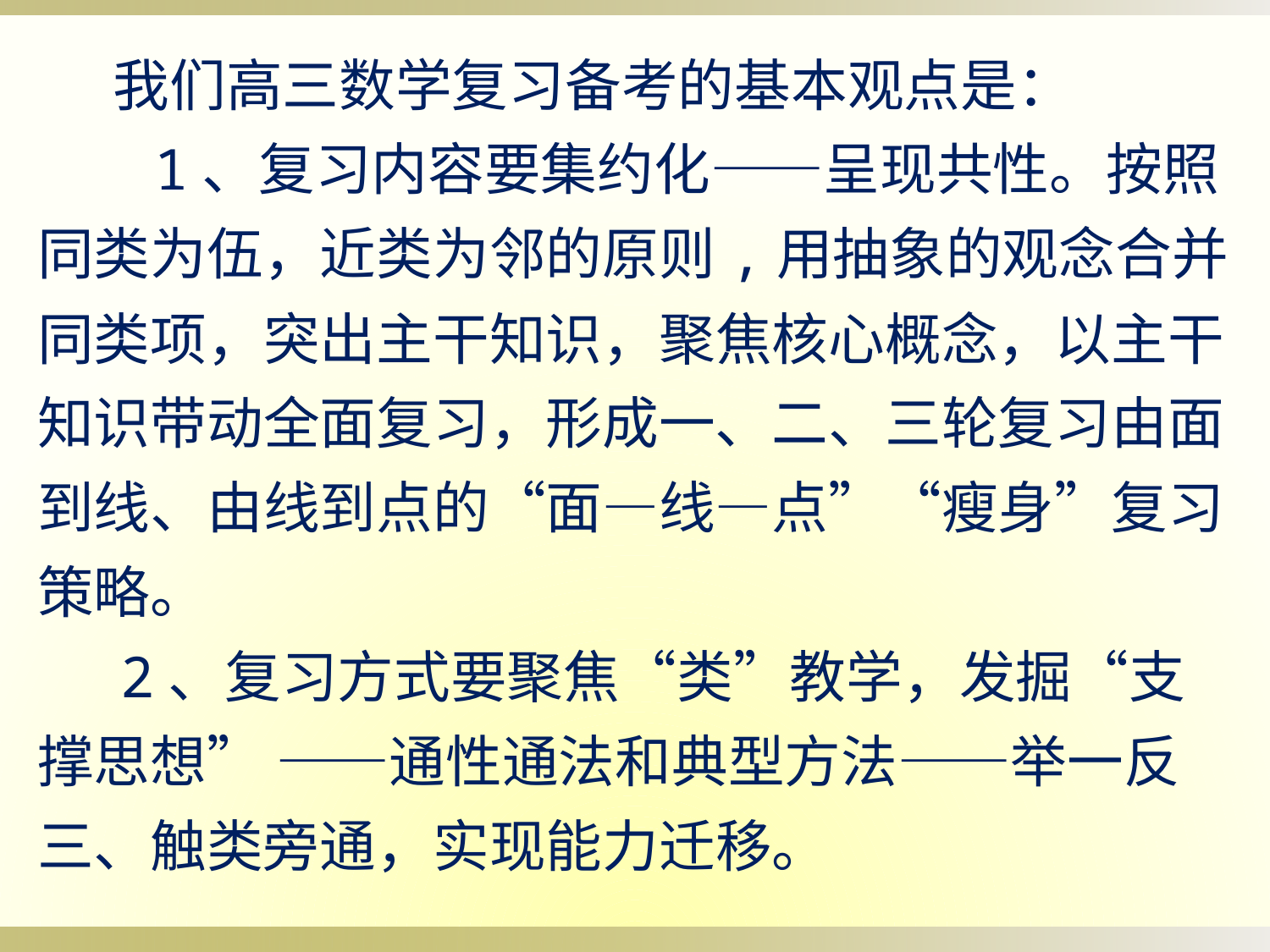

我们高三数学复习备考的基本观点是：
  1、复习内容要集约化——呈现共性。按照同类为伍，近类为邻的原则,用抽象的观念合并同类项，突出主干知识，聚焦核心概念，以主干知识带动全面复习，形成一、二、三轮复习由面到线、由线到点的“面—线—点”“瘦身”复习策略。
 2、复习方式要聚焦“类”教学，发掘“支撑思想” ——通性通法和典型方法——举一反三、触类旁通，实现能力迁移。